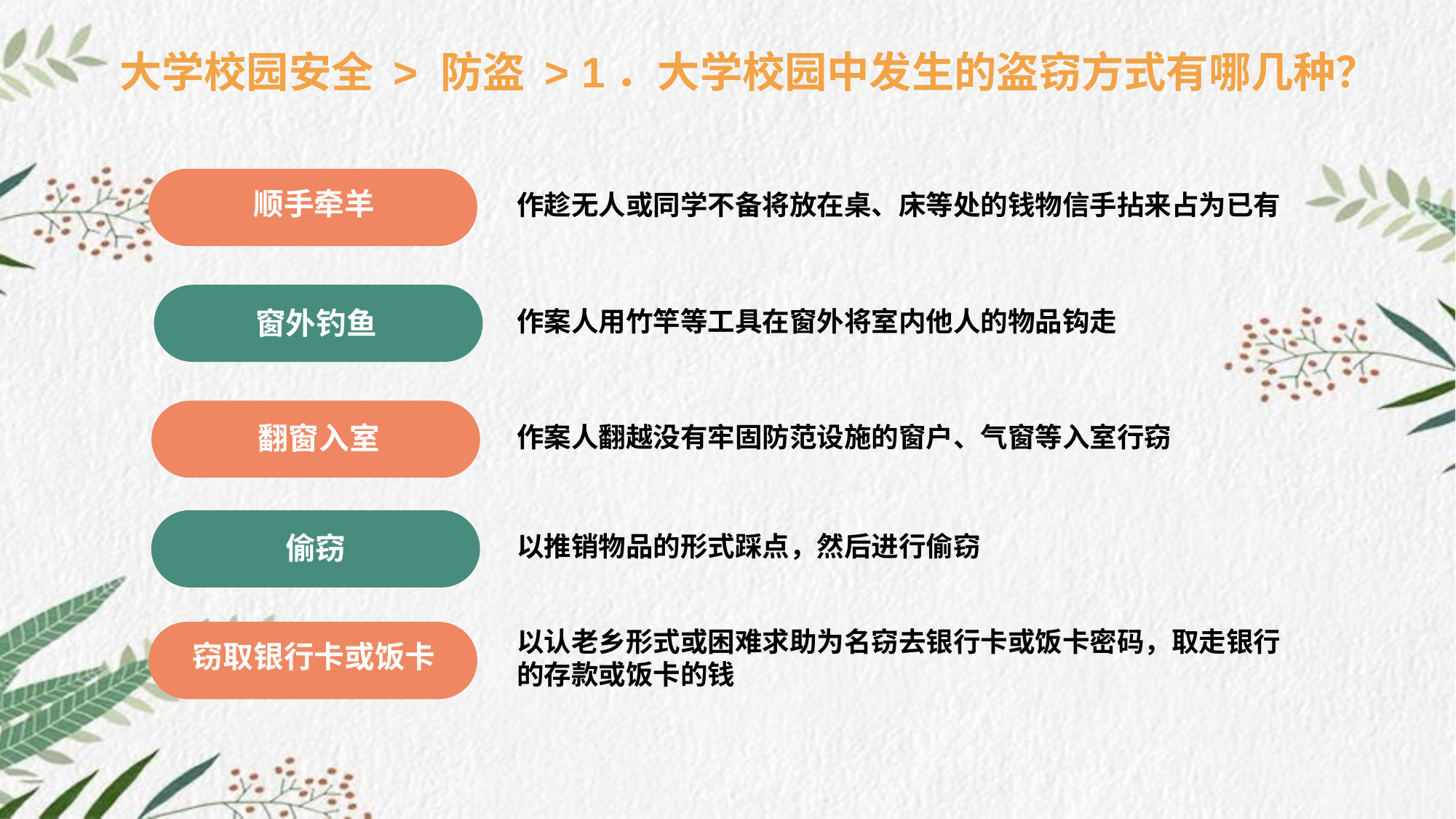

大学校园安全 > 防盗 > 1．大学校园中发生的盗窃方式有哪几种？

顺手牵羊
作趁无人或同学不备将放在桌、床等处的钱物信手拈来占为已有

作案人用竹竿等工具在窗外将室内他人的物品钩走
窗外钓鱼

翻窗入室
作案人翻越没有牢固防范设施的窗户、气窗等入室行窃

以推销物品的形式踩点，然后进行偷窃
偷窃
以认老乡形式或困难求助为名窃去银行卡或饭卡密码，取走银行的存款或饭卡的钱

窃取银行卡或饭卡